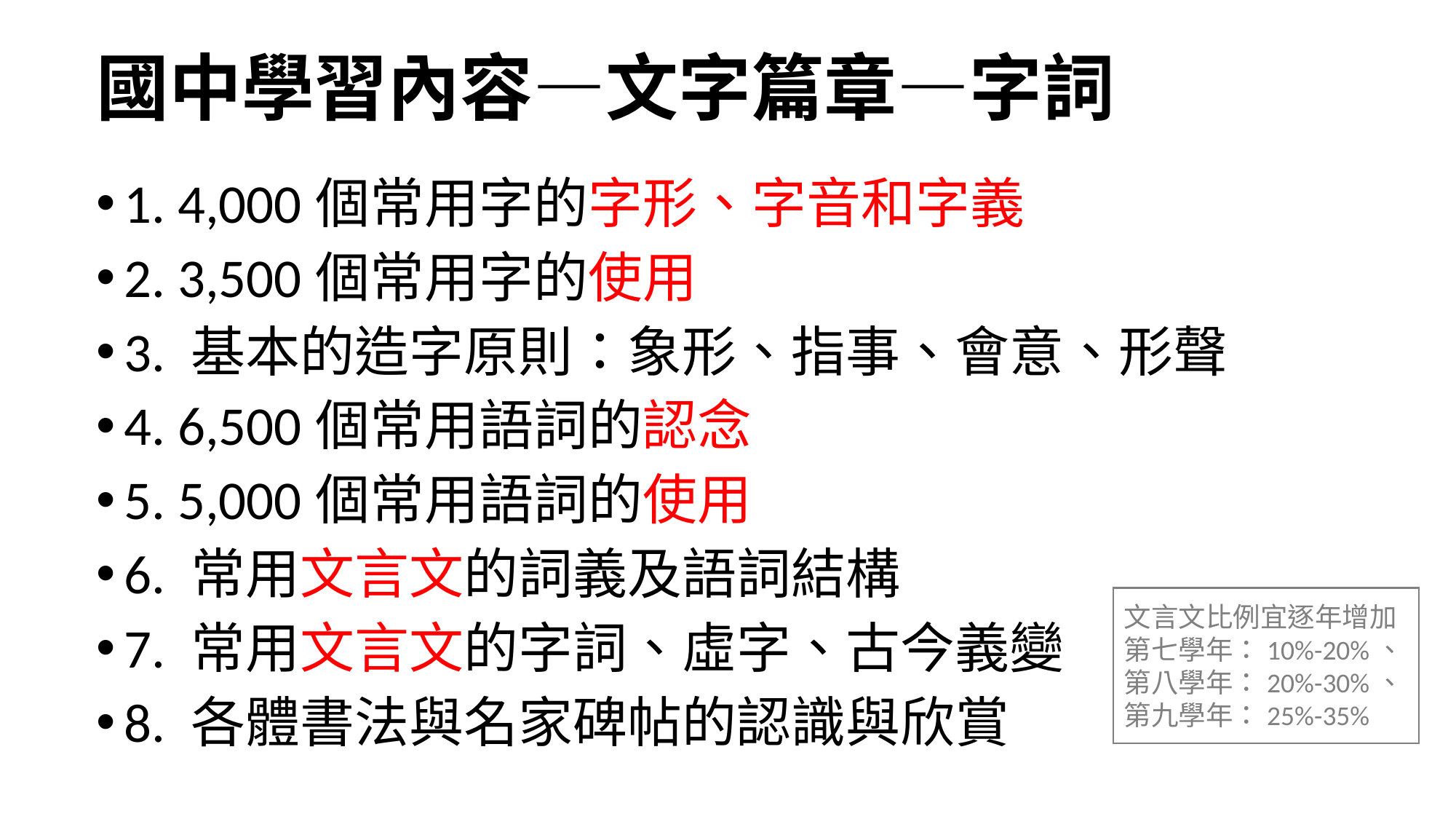

# 國中學習內容—文字篇章—字詞
1. 4,000個常用字的字形、字音和字義
2. 3,500個常用字的使用
3. 基本的造字原則：象形、指事、會意、形聲
4. 6,500個常用語詞的認念
5. 5,000個常用語詞的使用
6. 常用文言文的詞義及語詞結構
7. 常用文言文的字詞、虛字、古今義變
8. 各體書法與名家碑帖的認識與欣賞
文言文比例宜逐年增加第七學年：10%-20%、第八學年：20%-30%、
第九學年：25%-35%